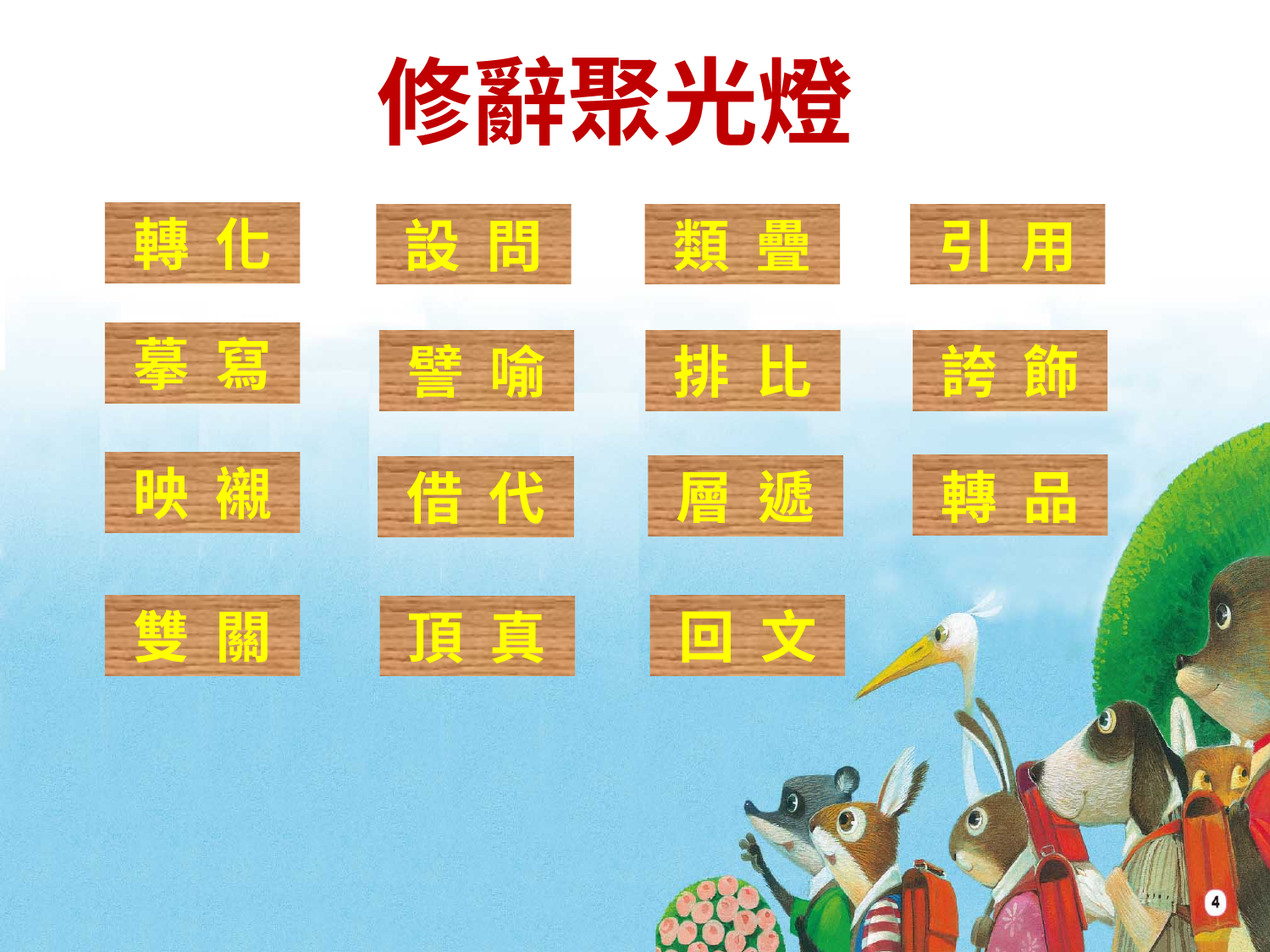

修辭聚光燈
轉  化
設  問
類  疊
引  用
摹  寫
譬  喻
排  比
誇  飾
映  襯
轉  品
層  遞
借  代
雙  關
回  文
頂  真